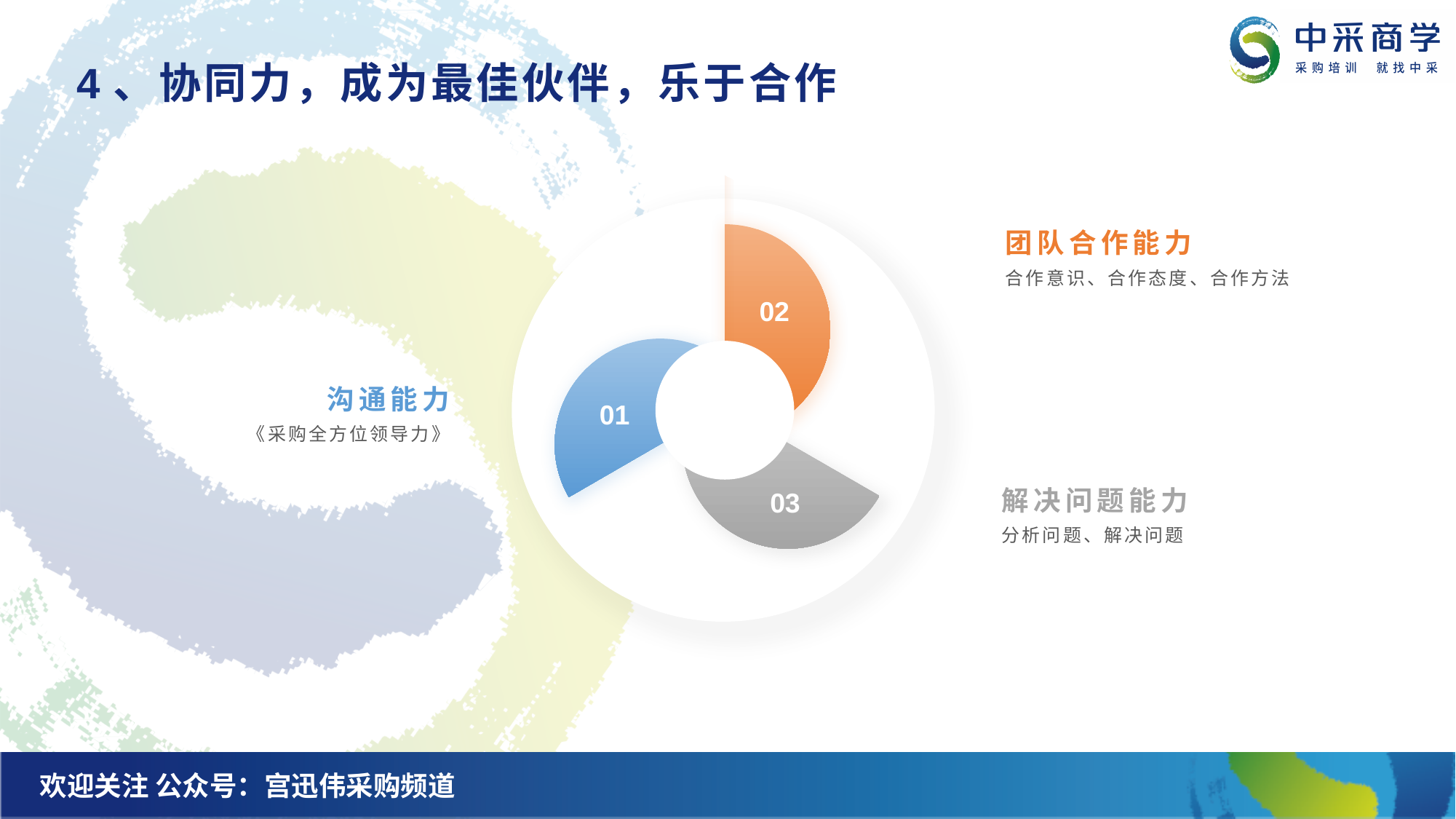

# 4、协同力，成为最佳伙伴，乐于合作

团队合作能力

02
合作意识、合作态度、合作方法

01

沟通能力

03
《采购全方位领导力》
解决问题能力
分析问题、解决问题